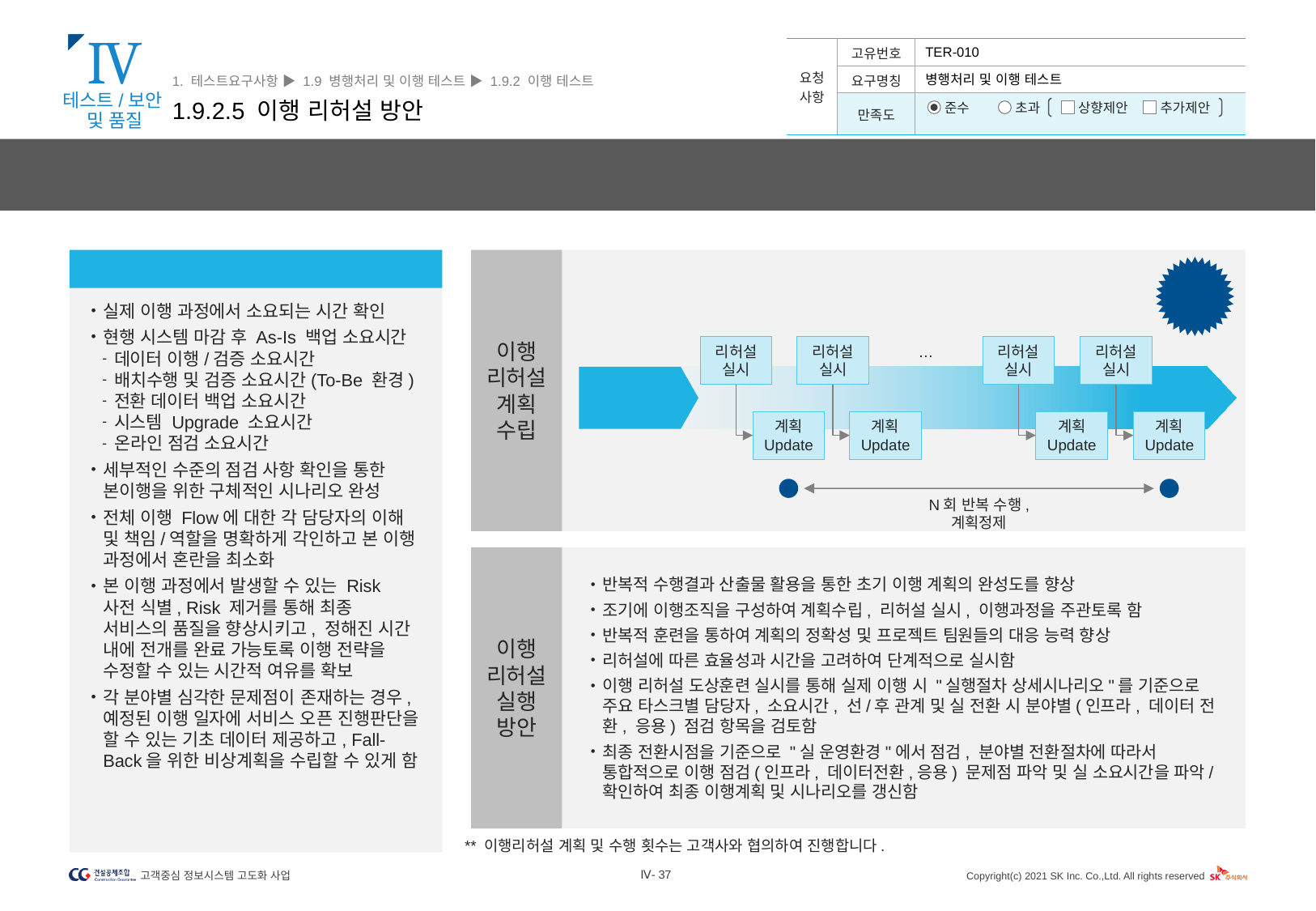

Ⅳ

테스트/보안
및 품질

1. 테스트요구사항 ▶ 1.9 병행처리 및 이행 테스트 ▶ 1.9.2 이행 테스트
1.9.2.5 이행 리허설 방안
TER-010
병행처리 및 이행 테스트

본 프로젝트에서는 수회의 이행리허설을 시행하여 이행의 정확성 및 최적의 이행 경로 점검하며, 이행 시 발행할 수 있는 비상상황에 대한 비상계획을 수립하도록 하겠습니다.
이행
리허설
계획
수립

이행리허설 수행과제
실제 이행
실제 이행 과정에서 소요되는 시간 확인
현행 시스템 마감 후 As-Is 백업 소요시간
데이터 이행/검증 소요시간
배치수행 및 검증 소요시간(To-Be 환경)
전환 데이터 백업 소요시간
시스템 Upgrade 소요시간
온라인 점검 소요시간
세부적인 수준의 점검 사항 확인을 통한 본이행을 위한 구체적인 시나리오 완성
전체 이행 Flow에 대한 각 담당자의 이해 및 책임/역할을 명확하게 각인하고 본 이행 과정에서 혼란을 최소화
본 이행 과정에서 발생할 수 있는 Risk 사전 식별, Risk 제거를 통해 최종 서비스의 품질을 향상시키고, 정해진 시간 내에 전개를 완료 가능토록 이행 전략을 수정할 수 있는 시간적 여유를 확보
각 분야별 심각한 문제점이 존재하는 경우, 예정된 이행 일자에 서비스 오픈 진행판단을 할 수 있는 기초 데이터 제공하고, Fall-Back을 위한 비상계획을 수립할 수 있게 함
…
리허설
실시
리허설
실시
리허설
실시
리허설
실시

이행계획
수립
계획
Update
계획
Update
계획
Update
계획
Update

N회 반복 수행, 계획정제
이행
리허설
실행
방안

반복적 수행결과 산출물 활용을 통한 초기 이행 계획의 완성도를 향상
조기에 이행조직을 구성하여 계획수립, 리허설 실시, 이행과정을 주관토록 함
반복적 훈련을 통하여 계획의 정확성 및 프로젝트 팀원들의 대응 능력 향상
리허설에 따른 효율성과 시간을 고려하여 단계적으로 실시함
이행 리허설 도상훈련 실시를 통해 실제 이행 시 "실행절차 상세시나리오"를 기준으로 주요 타스크별 담당자, 소요시간, 선/후 관계 및 실 전환 시 분야별(인프라, 데이터 전환, 응용) 점검 항목을 검토함
최종 전환시점을 기준으로 "실 운영환경"에서 점검, 분야별 전환절차에 따라서 통합적으로 이행 점검(인프라, 데이터전환,응용) 문제점 파악 및 실 소요시간을 파악/확인하여 최종 이행계획 및 시나리오를 갱신함
** 이행리허설 계획 및 수행 횟수는 고객사와 협의하여 진행합니다.